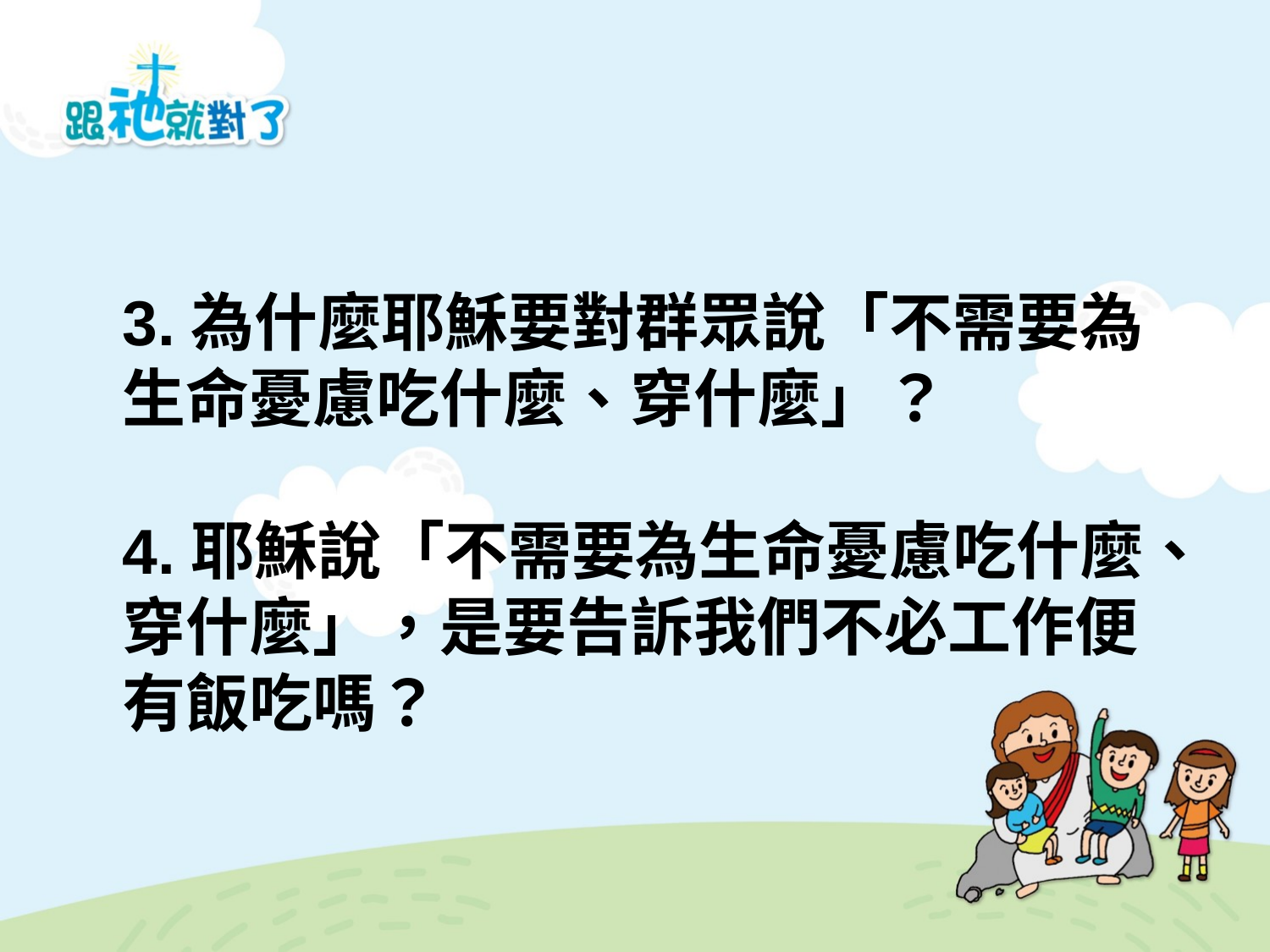

3.為什麼耶穌要對群眾說「不需要為生命憂慮吃什麼、穿什麼」？

4.耶穌說「不需要為生命憂慮吃什麼、穿什麼」，是要告訴我們不必工作便有飯吃嗎？